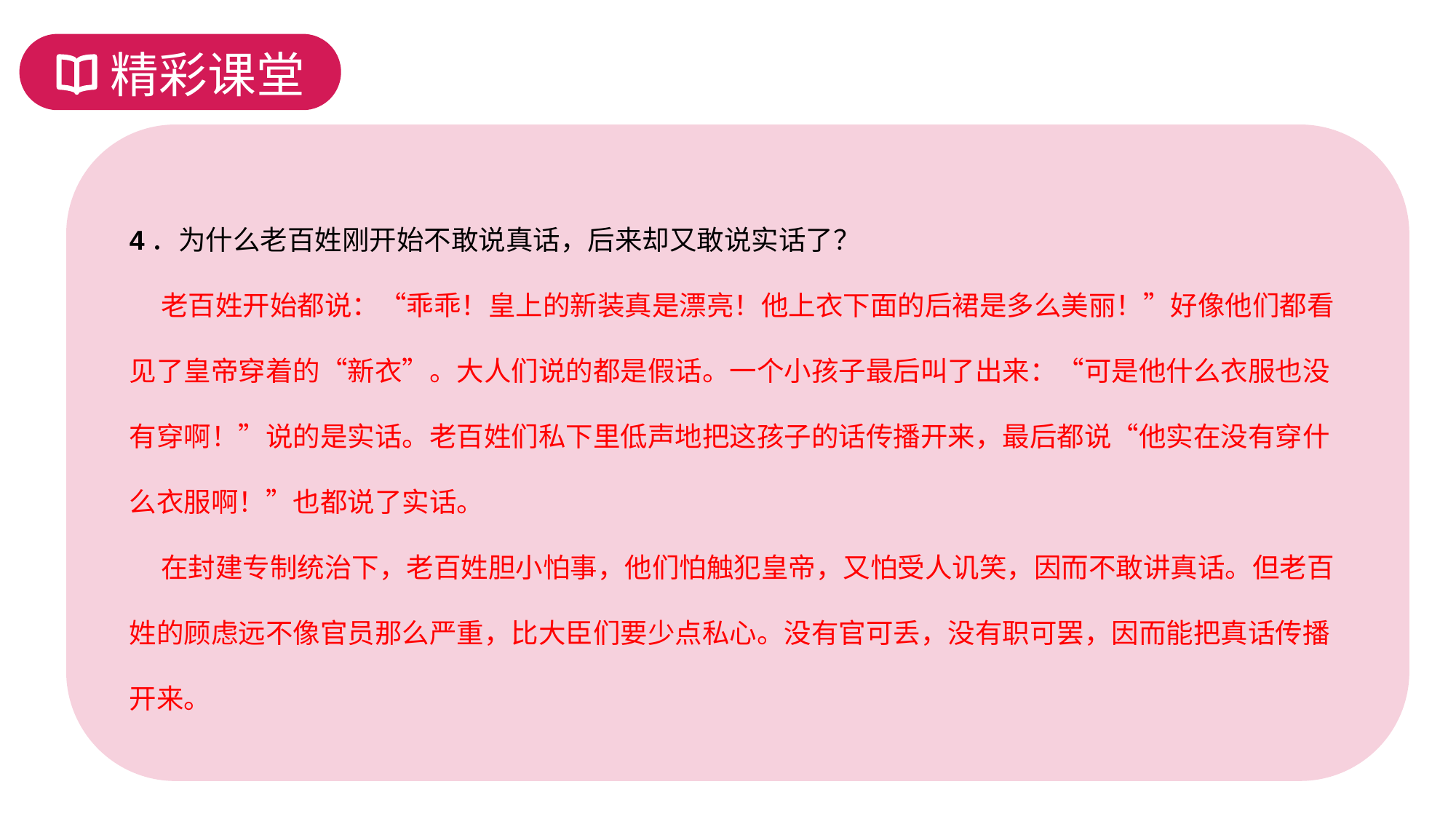

精彩课堂

4．为什么老百姓刚开始不敢说真话，后来却又敢说实话了？
    老百姓开始都说：“乖乖！皇上的新装真是漂亮！他上衣下面的后裙是多么美丽！”好像他们都看见了皇帝穿着的“新衣”。大人们说的都是假话。一个小孩子最后叫了出来：“可是他什么衣服也没有穿啊！”说的是实话。老百姓们私下里低声地把这孩子的话传播开来，最后都说“他实在没有穿什么衣服啊！”也都说了实话。
    在封建专制统治下，老百姓胆小怕事，他们怕触犯皇帝，又怕受人讥笑，因而不敢讲真话。但老百姓的顾虑远不像官员那么严重，比大臣们要少点私心。没有官可丢，没有职可罢，因而能把真话传播开来。